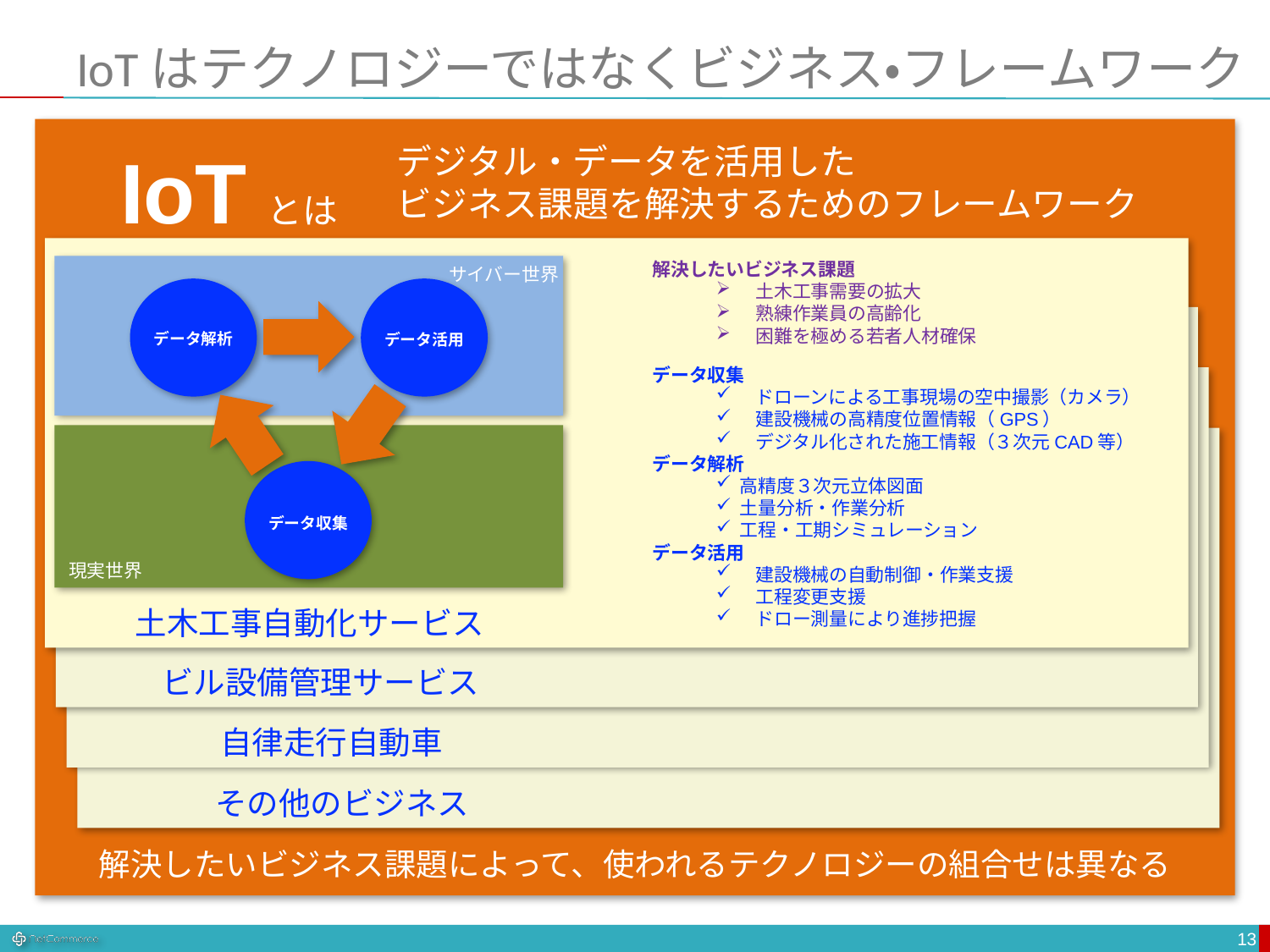

# IoTはテクノロジーではなくビジネス・フレームワーク

IoTとは
デジタル・データを活用した
ビジネス課題を解決するためのフレームワーク

解決したいビジネス課題
土木工事需要の拡大
熟練作業員の高齢化
困難を極める若者人材確保

データ収集
ドローンによる工事現場の空中撮影（カメラ）
建設機械の高精度位置情報（GPS）
デジタル化された施工情報（３次元CAD等）
データ解析
高精度３次元立体図面
土量分析・作業分析
工程・工期シミュレーション
データ活用
建設機械の自動制御・作業支援
工程変更支援
ドロー測量により進捗把握

データ解析
データ活用

データ収集
サイバー世界

現実世界
土木工事自動化サービス
ビル設備管理サービス
自律走行自動車
その他のビジネス
解決したいビジネス課題によって、使われるテクノロジーの組合せは異なる
13